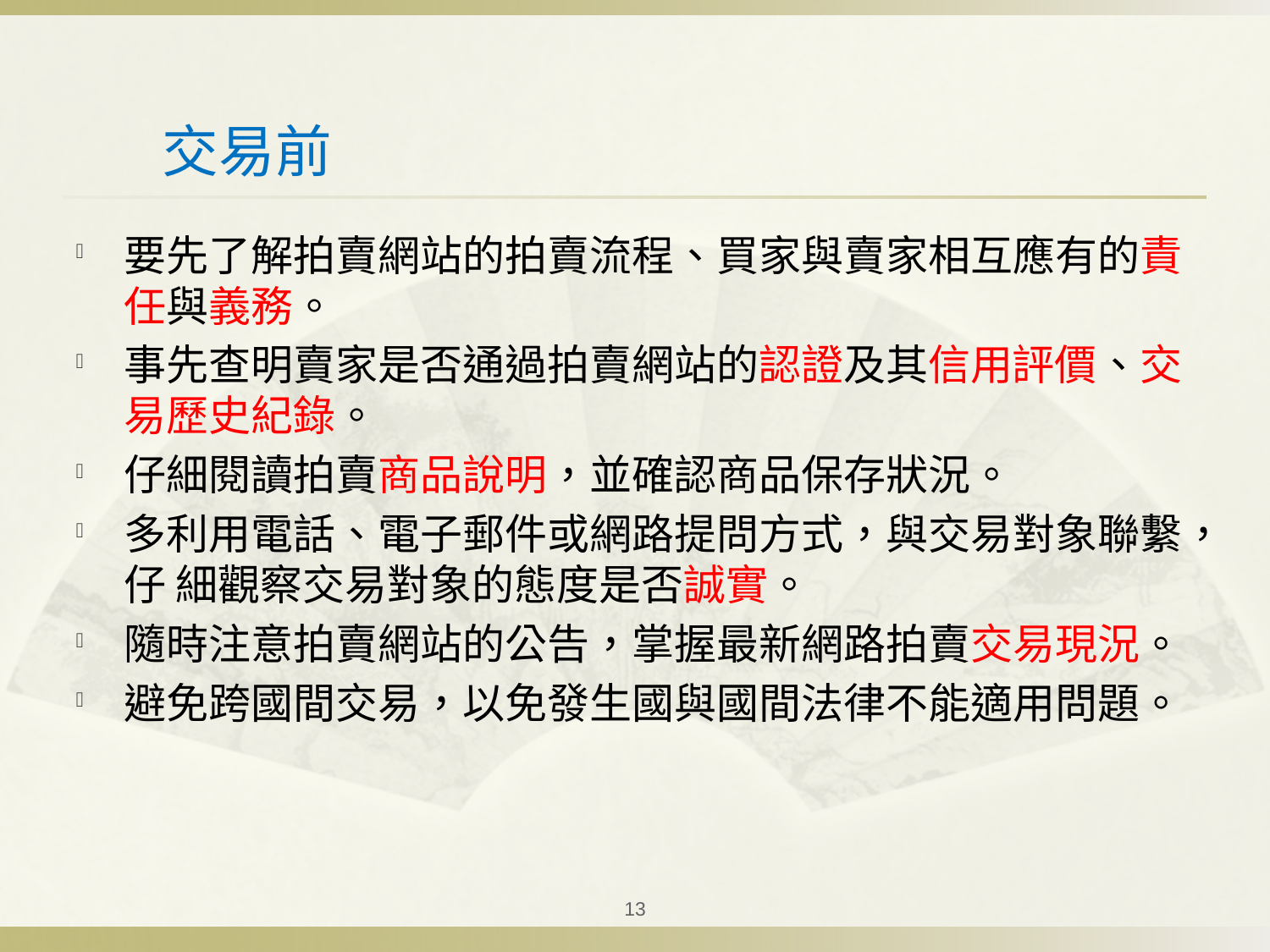

# 交易前
要先了解拍賣網站的拍賣流程、買家與賣家相互應有的責任與義務。
事先查明賣家是否通過拍賣網站的認證及其信用評價、交易歷史紀錄。
仔細閱讀拍賣商品說明，並確認商品保存狀況。
多利用電話、電子郵件或網路提問方式，與交易對象聯繫，仔 細觀察交易對象的態度是否誠實。
隨時注意拍賣網站的公告，掌握最新網路拍賣交易現況。
避免跨國間交易，以免發生國與國間法律不能適用問題。
13